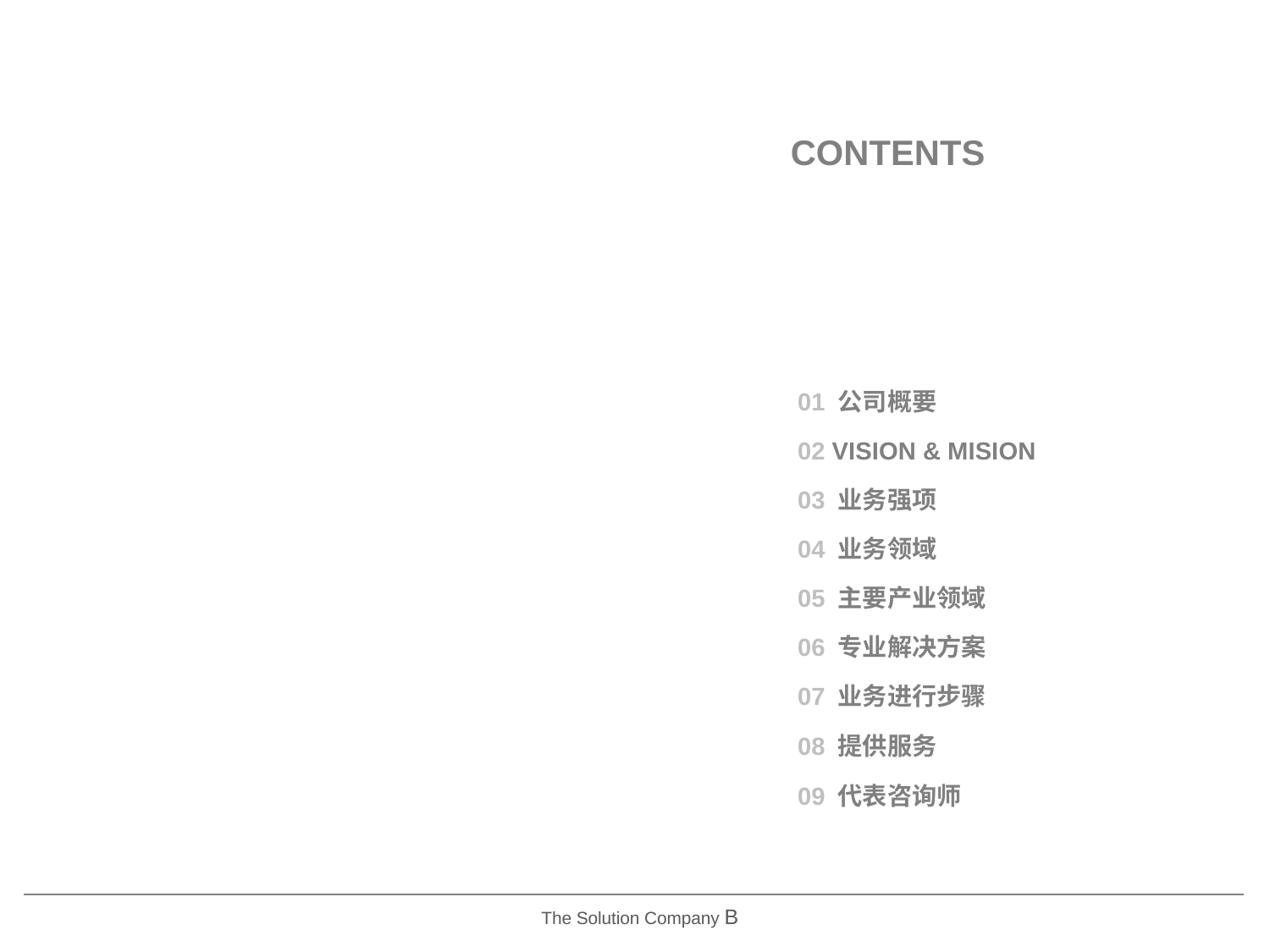

CONTENTS
01 公司概要
02 VISION & MISION
03 业务强项
04 业务领域
05 主要产业领域
06 专业解决方案
07 业务进行步骤
08 提供服务
09 代表咨询师